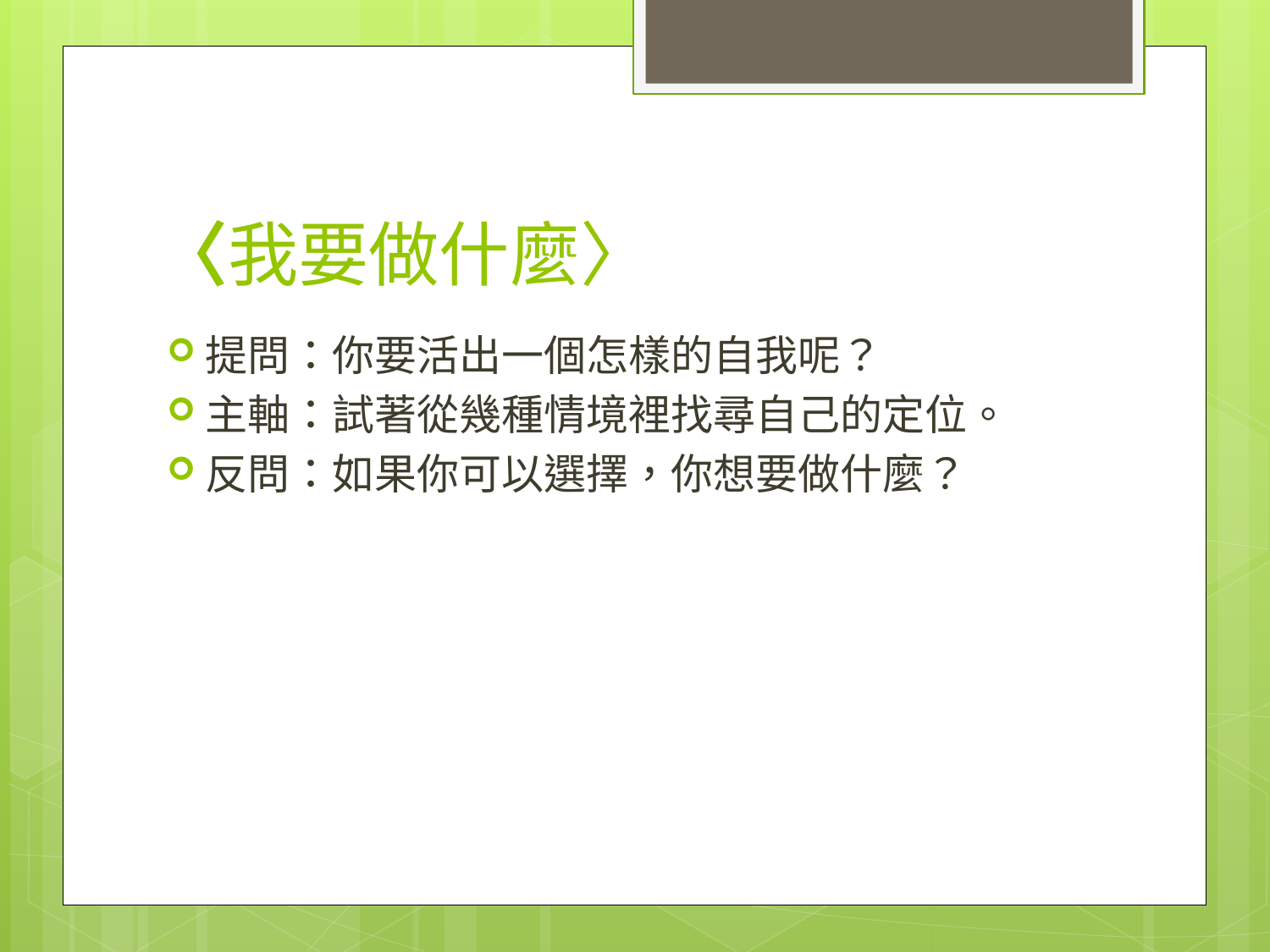

# 〈我要做什麼〉
提問：你要活出一個怎樣的自我呢？
主軸：試著從幾種情境裡找尋自己的定位。
反問：如果你可以選擇，你想要做什麼？